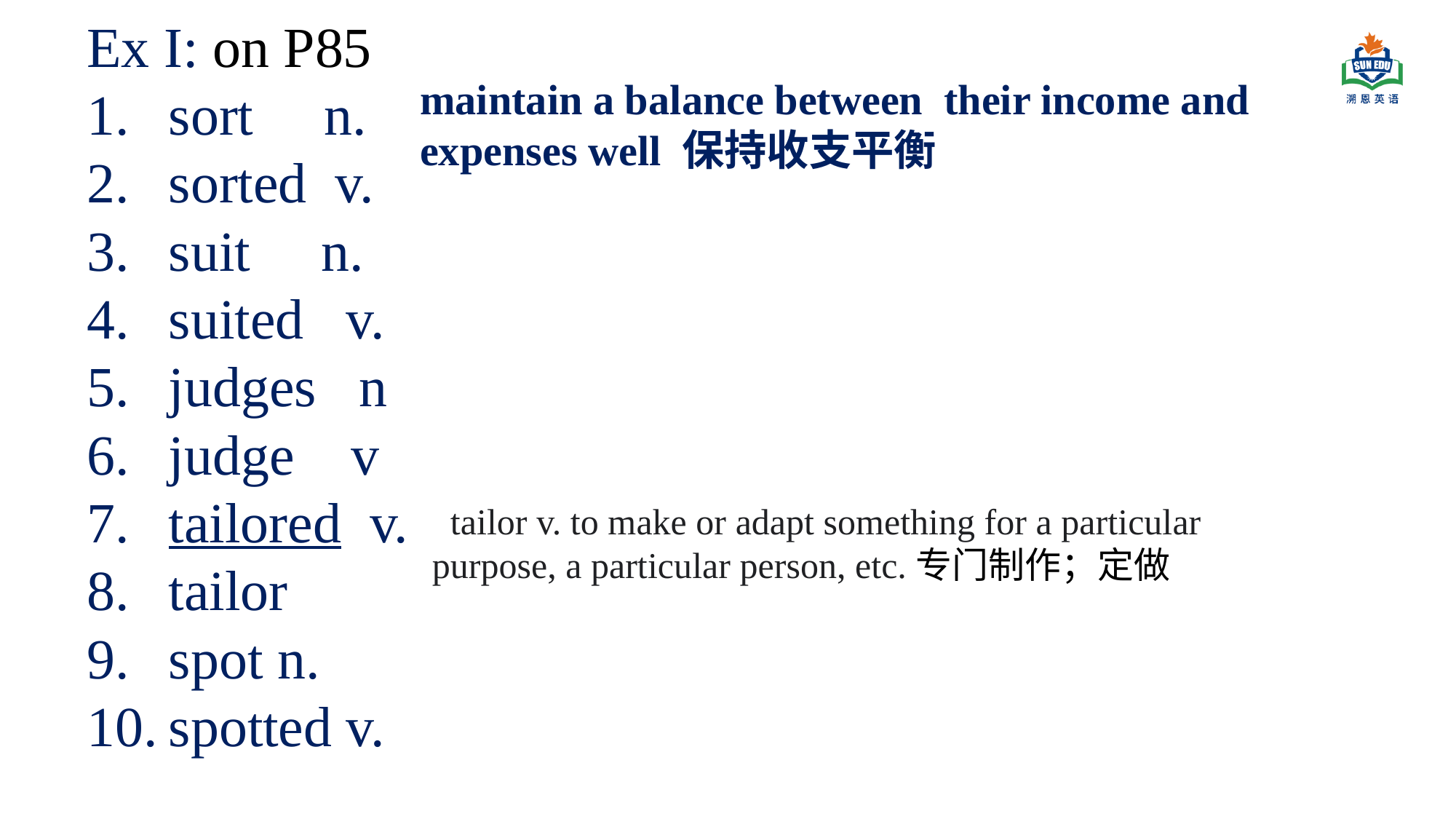

Ex I: on P85
sort     n.
sorted  v.
suit     n.
suited   v.
judges   n
judge    v
tailored  v.
tailor
spot	n.
spotted v.
maintain a balance between  their income and expenses well 保持收支平衡
  tailor v. to make or adapt something for a particular purpose, a particular person, etc.专门制作；定做